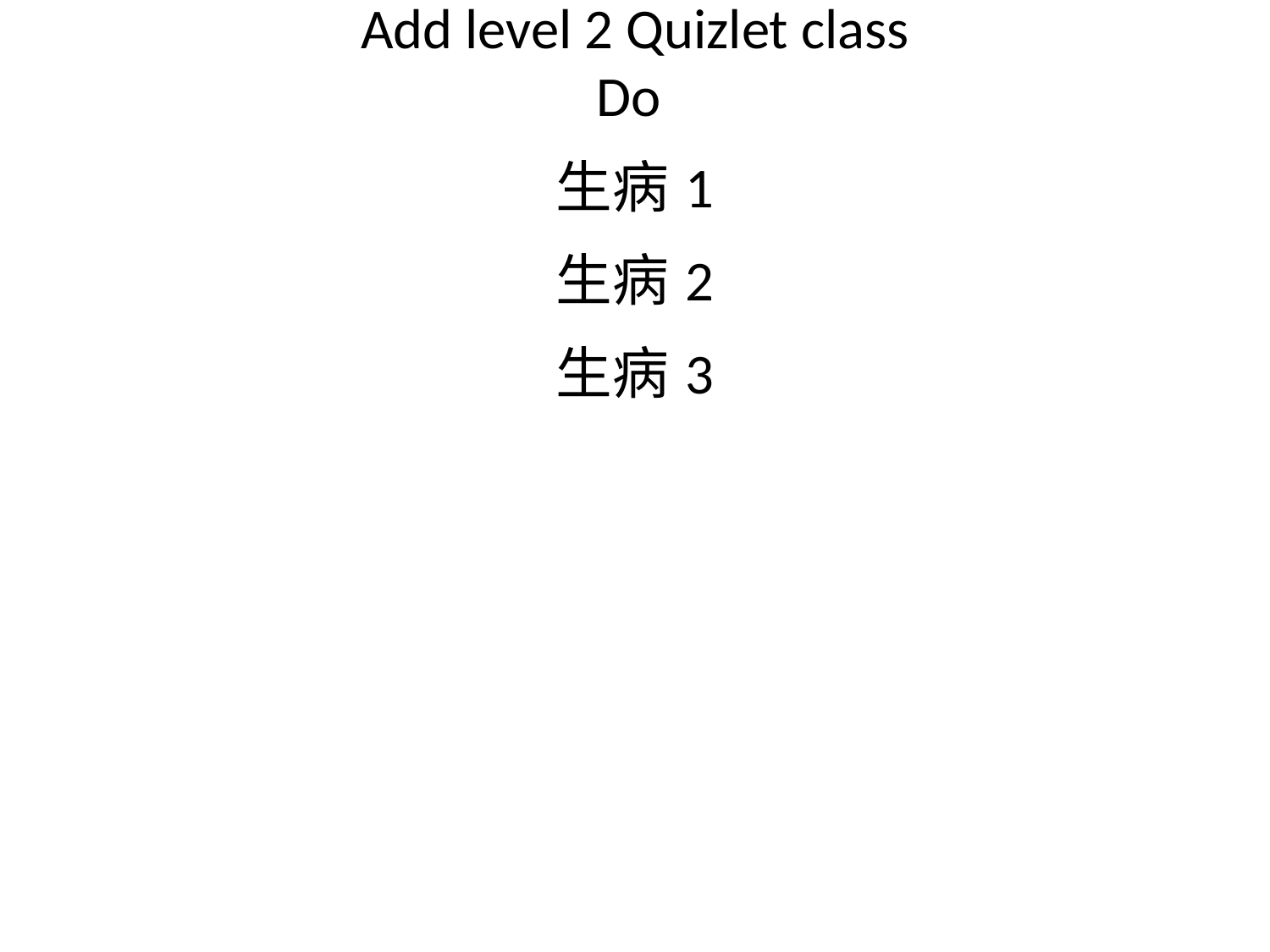

Add level 2 Quizlet class
Do
生病1
生病2
生病3